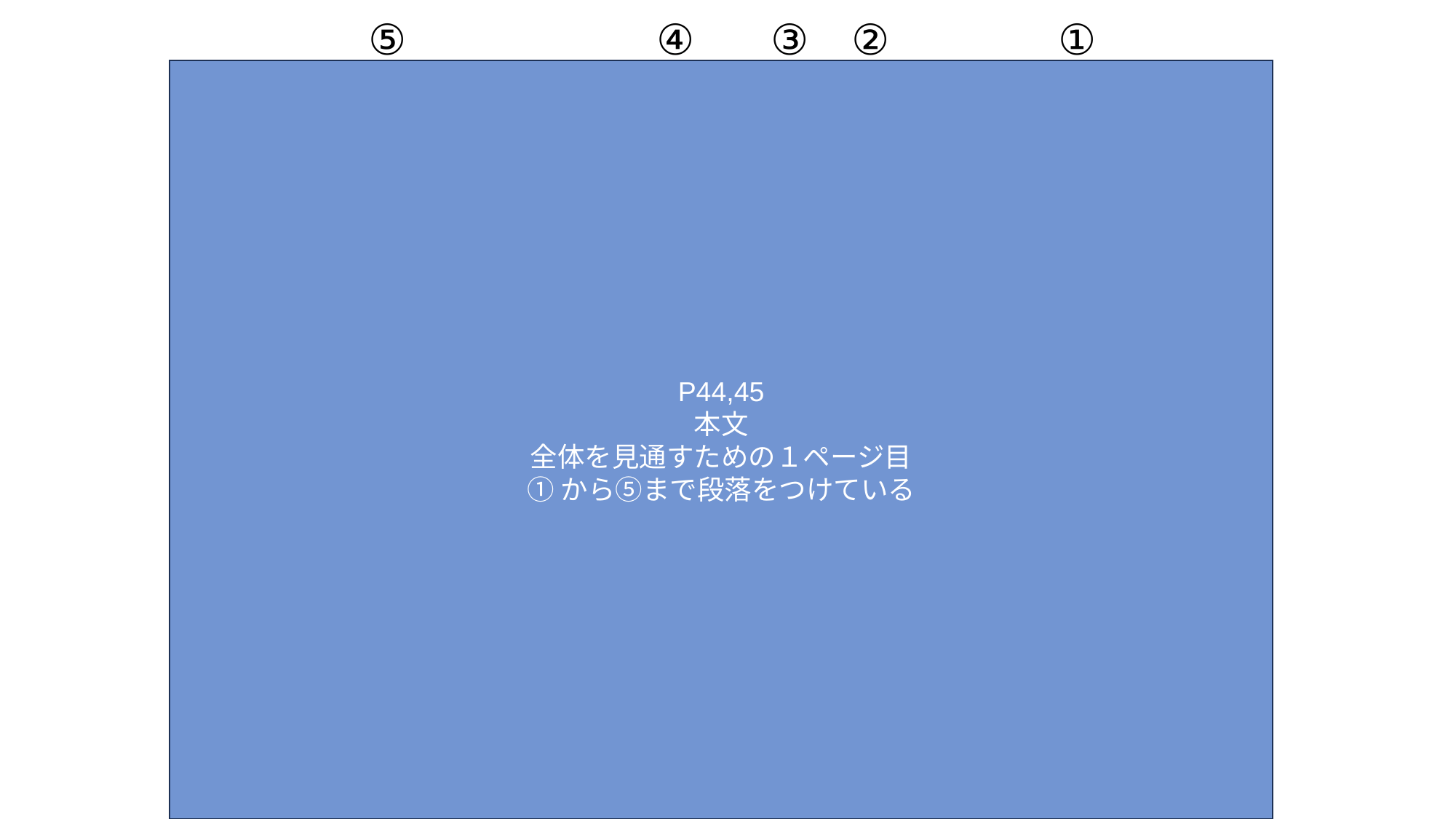

⑤
④
③
②
①
P44,45
本文
全体を見通すための１ページ目
①から⑤まで段落をつけている